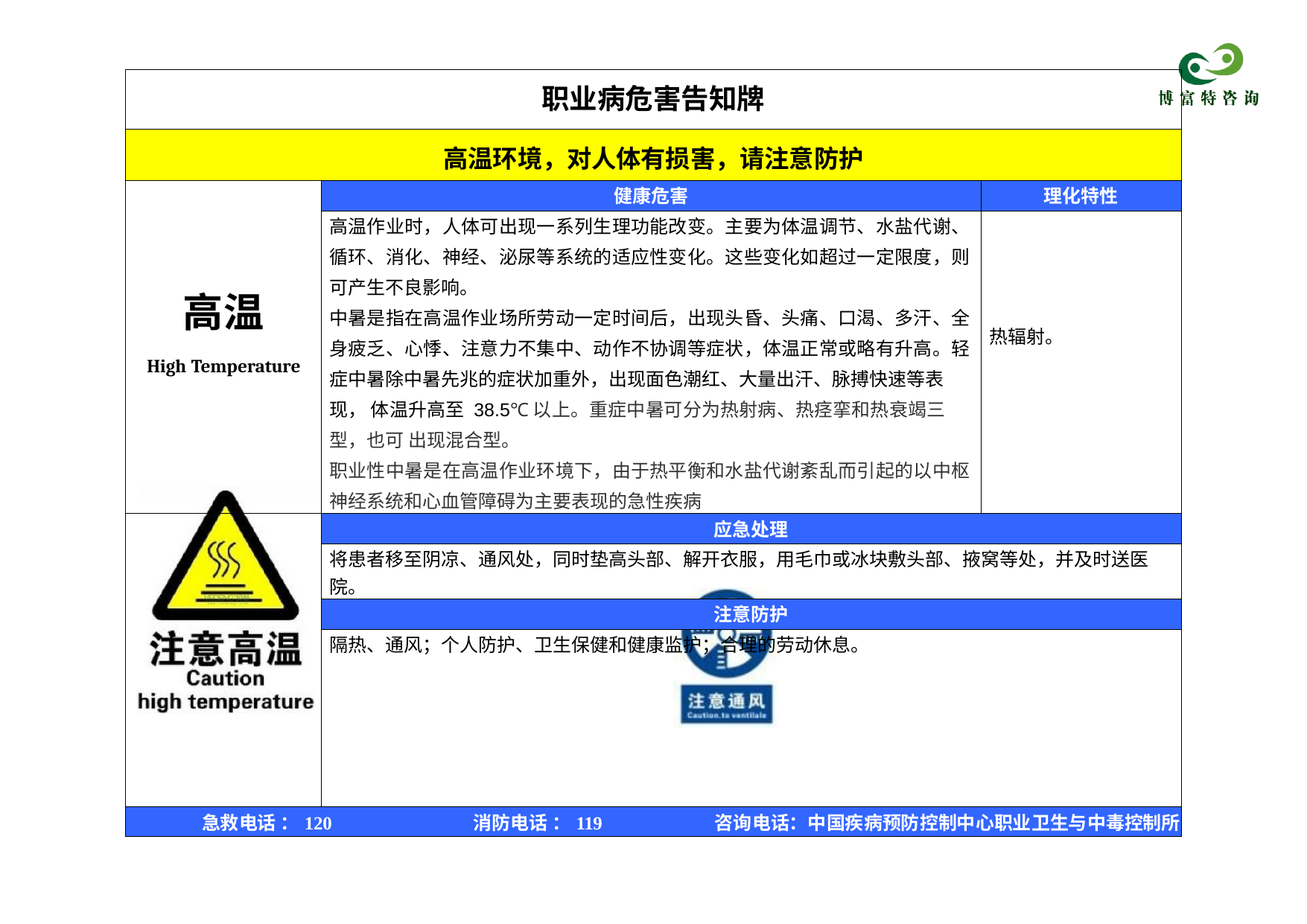

| 职业病危害告知牌 |  |  |
| --- | --- | --- |
| 高温环境，对人体有损害，请注意防护 |  |  |
| 高温 High Temperature | 健康危害 | 理化特性 |
|  | 高温作业时，人体可出现一系列生理功能改变。主要为体温调节、水盐代谢、 循环、消化、神经、泌尿等系统的适应性变化。这些变化如超过一定限度，则 可产生不良影响。 中暑是指在高温作业场所劳动一定时间后，出现头昏、头痛、口渴、多汗、全 身疲乏、心悸、注意力不集中、动作不协调等症状，体温正常或略有升高。轻 症中暑除中暑先兆的症状加重外，出现面色潮红、大量出汗、脉搏快速等表现， 体温升高至 38.5℃以上。重症中暑可分为热射病、热痉挛和热衰竭三型，也可 出现混合型。 职业性中暑是在高温作业环境下，由于热平衡和水盐代谢紊乱而引起的以中枢 神经系统和心血管障碍为主要表现的急性疾病 | 热辐射。 |
|  | 应急处理 |  |
|  | 将患者移至阴凉、通风处，同时垫高头部、解开衣服，用毛巾或冰块敷头部、掖窝等处，并及时送医院。 |  |
|  | 注意防护 |  |
|  | 隔热、通风；个人防护、卫生保健和健康监护；合理的劳动休息。 |  |
| 急救电话 ：120 消防电话 ：119 咨询电话：中国疾病预防控制中心职业卫生与中毒控制所 |  |  |